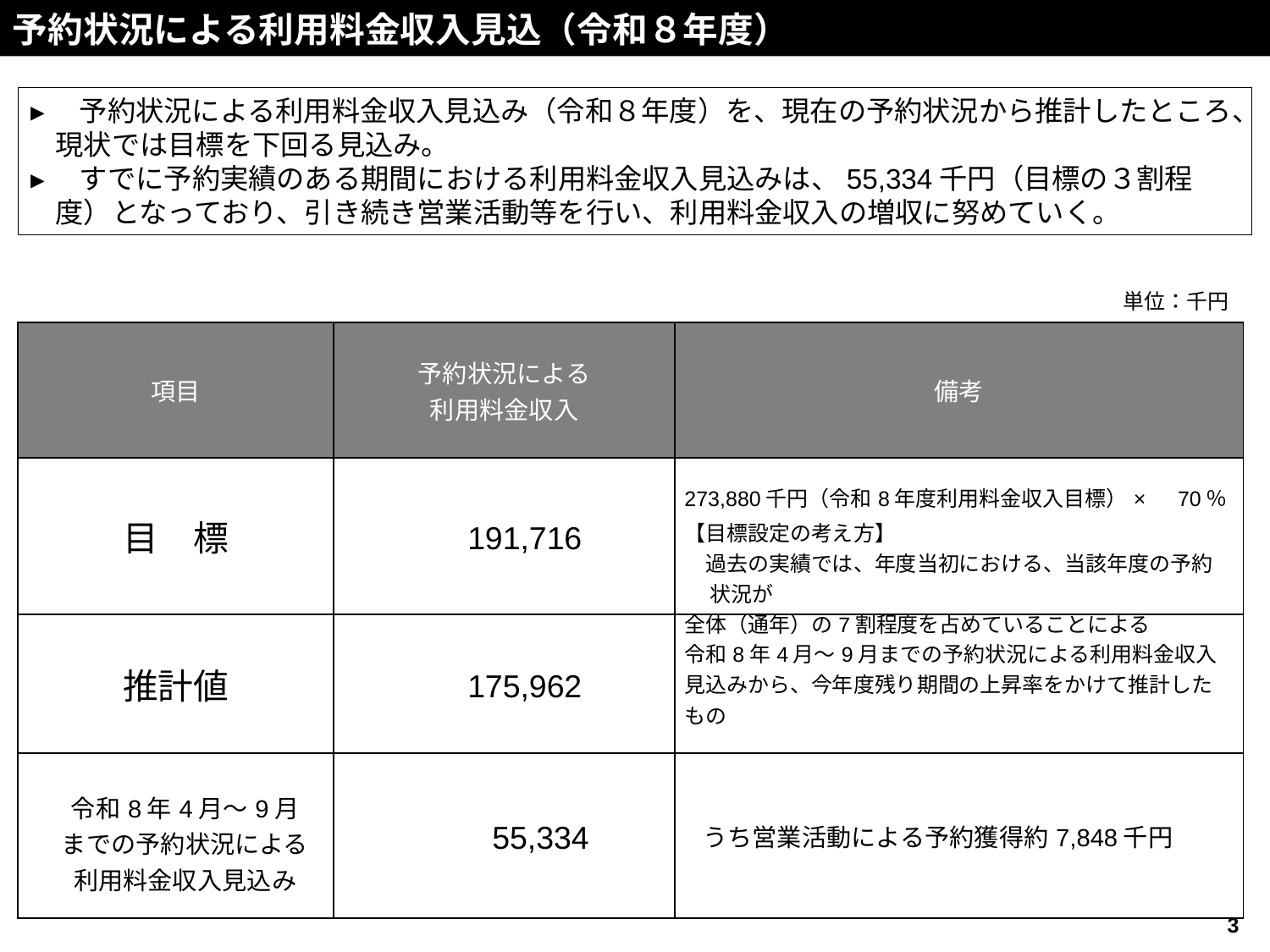

予約状況による利用料金収入見込（令和８年度）
▸　予約状況による利用料金収入見込み（令和８年度）を、現在の予約状況から推計したところ、現状では目標を下回る見込み。
▸　すでに予約実績のある期間における利用料金収入見込みは、55,334千円（目標の３割程度）となっており、引き続き営業活動等を行い、利用料金収入の増収に努めていく。
単位：千円
| 項目 | 予約状況による 利用料金収入 | 備考 |
| --- | --- | --- |
| 目　標 | 191,716 | 273,880千円（令和8年度利用料金収入目標）×　70％ 【目標設定の考え方】　 　過去の実績では、年度当初における、当該年度の予約状況が 全体（通年）の7割程度を占めていることによる |
| 推計値 | 175,962 | 令和8年4月～9月までの予約状況による利用料金収入見込みから、今年度残り期間の上昇率をかけて推計したもの |
| 令和8年4月～9月 までの予約状況による 利用料金収入見込み | 55,334 | うち営業活動による予約獲得約7,848千円 |
3